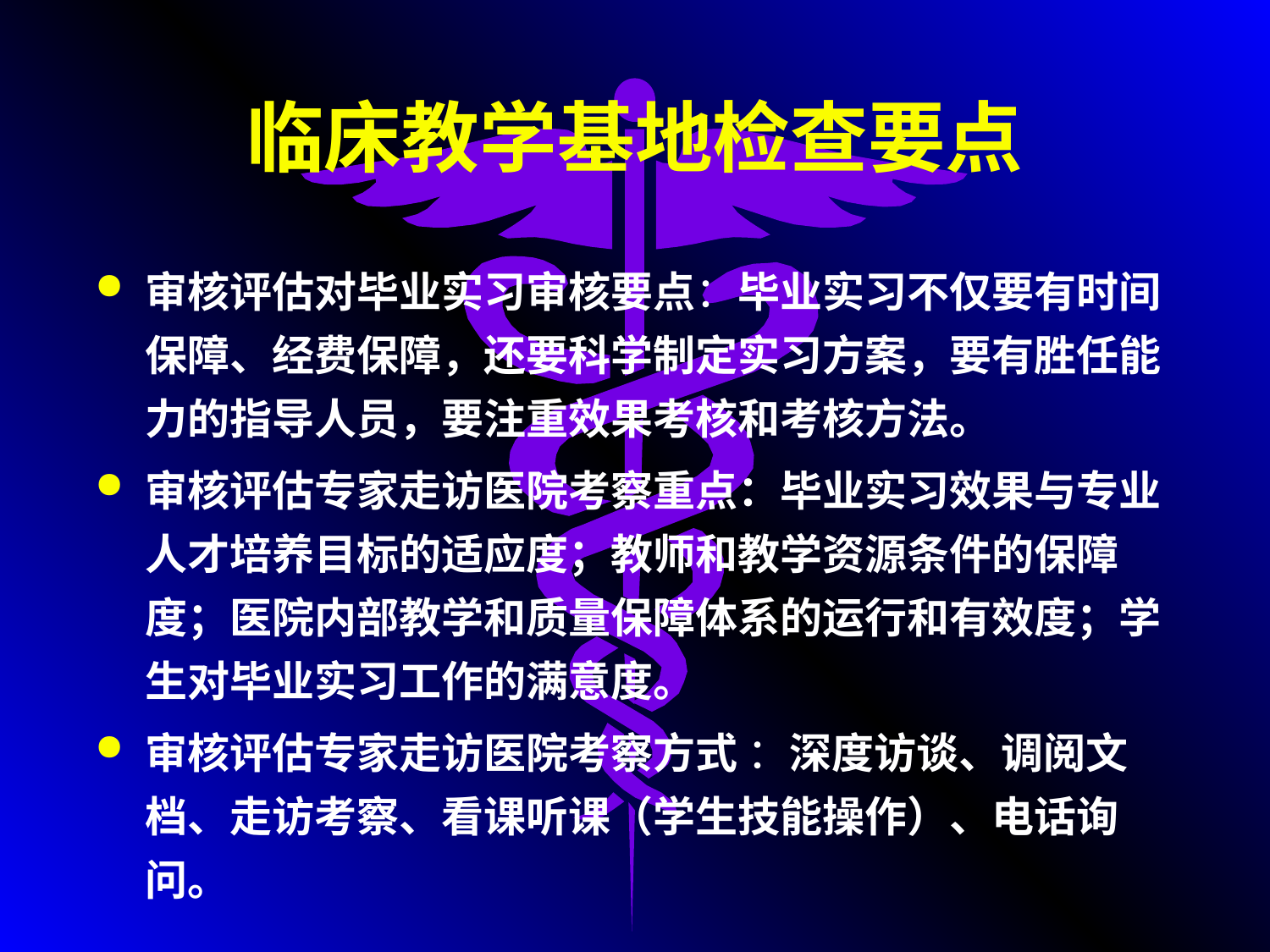

# 临床教学基地检查要点
审核评估对毕业实习审核要点：毕业实习不仅要有时间保障、经费保障，还要科学制定实习方案，要有胜任能力的指导人员，要注重效果考核和考核方法。
审核评估专家走访医院考察重点：毕业实习效果与专业人才培养目标的适应度；教师和教学资源条件的保障度；医院内部教学和质量保障体系的运行和有效度；学生对毕业实习工作的满意度。
审核评估专家走访医院考察方式 ：深度访谈、调阅文档、走访考察、看课听课（学生技能操作）、电话询问。